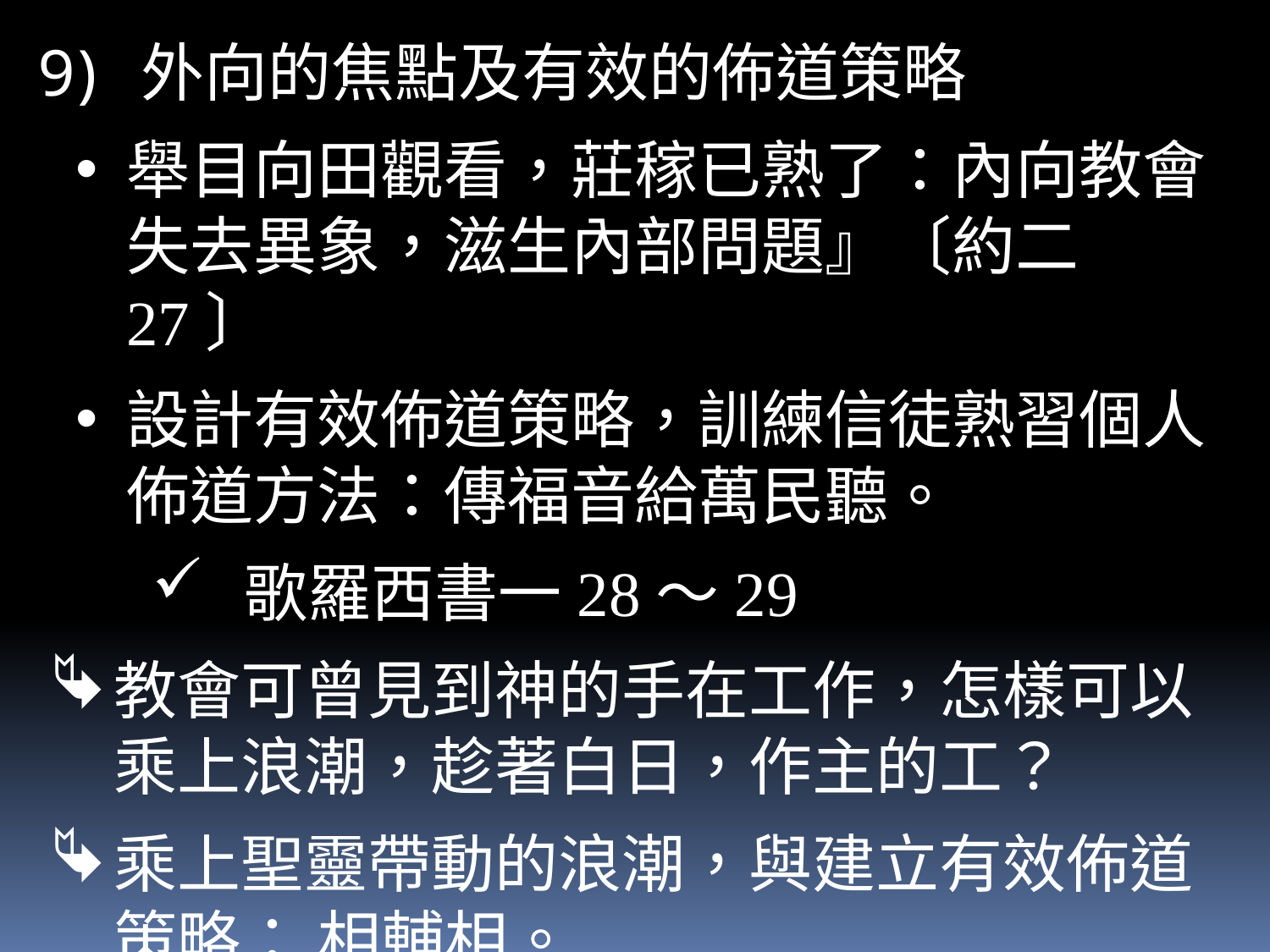

外向的焦點及有效的佈道策略
舉目向田觀看，莊稼已熟了：內向教會失去異象，滋生內部問題』〔約二27〕
設計有效佈道策略，訓練信徒熟習個人佈道方法：傳福音給萬民聽。
 歌羅西書一28～29
教會可曾見到神的手在工作，怎樣可以乘上浪潮，趁著白日，作主的工？
乘上聖靈帶動的浪潮，與建立有效佈道策略： 相輔相。